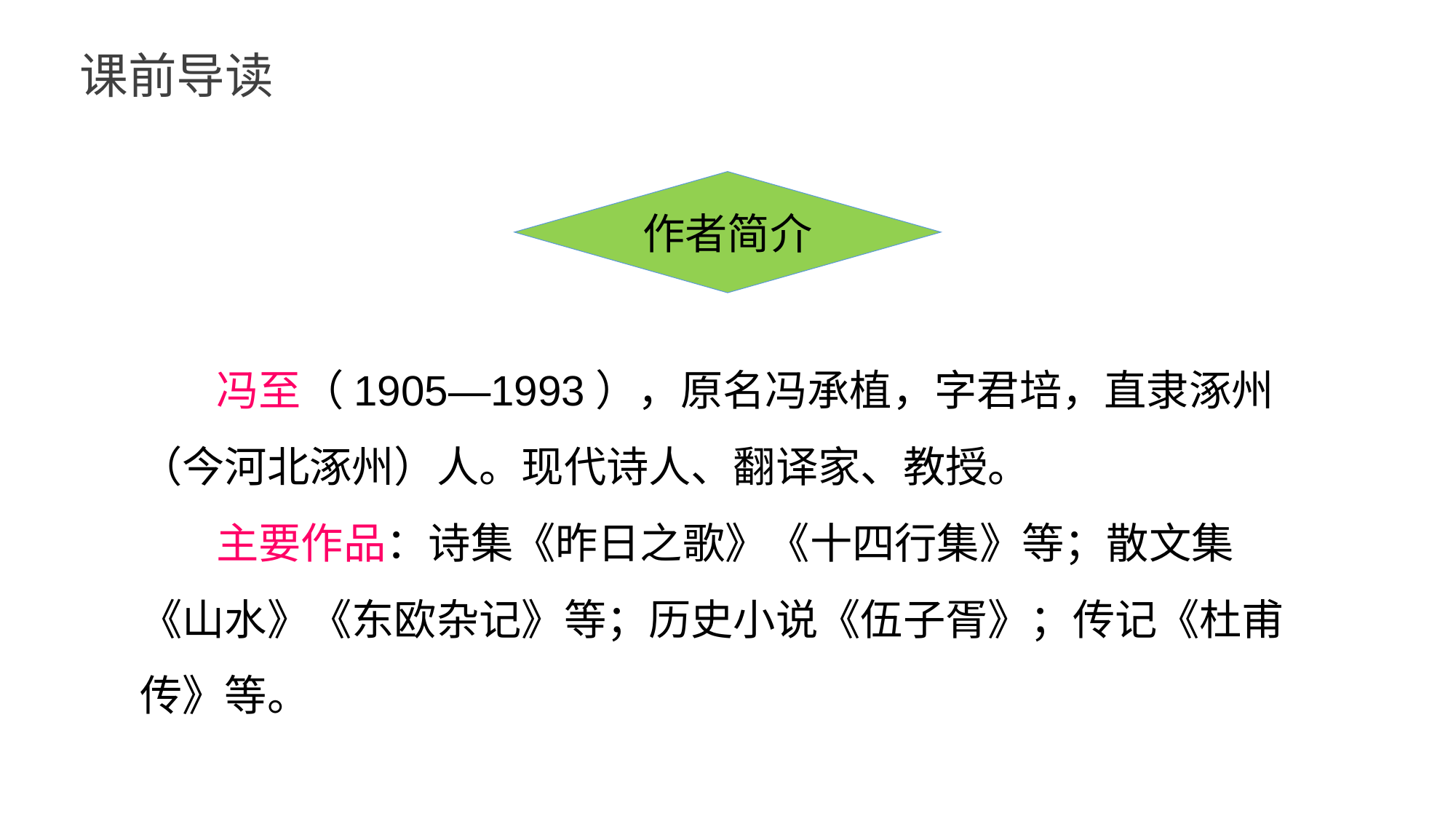

课前导读
作者简介
       冯至（1905—1993），原名冯承植，字君培，直隶涿州（今河北涿州）人。现代诗人、翻译家、教授。
       主要作品：诗集《昨日之歌》《十四行集》等；散文集《山水》《东欧杂记》等；历史小说《伍子胥》；传记《杜甫传》等。